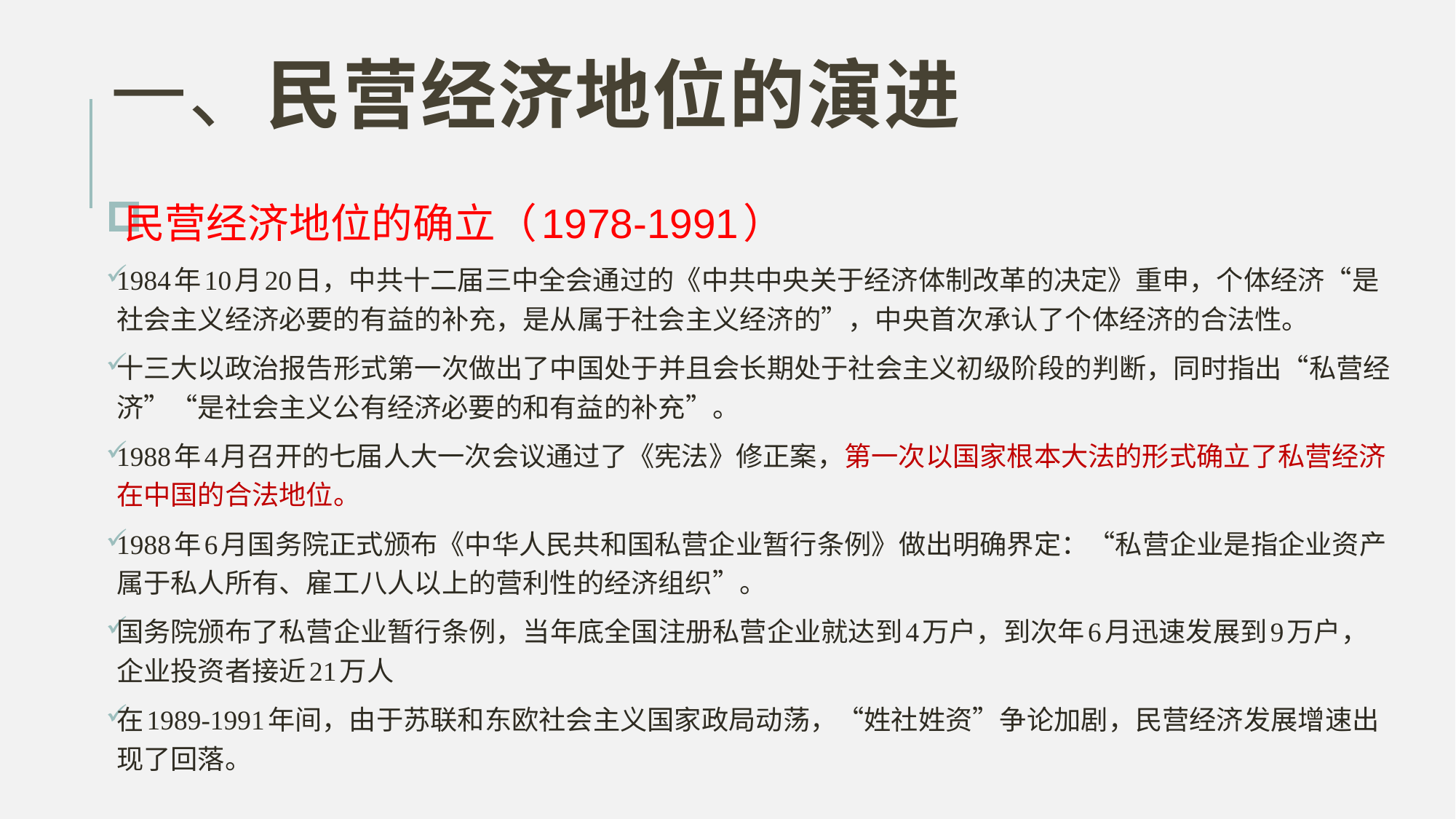

# 一、民营经济地位的演进
民营经济地位的确立（1978-1991）
1984年10月20日，中共十二届三中全会通过的《中共中央关于经济体制改革的决定》重申，个体经济“是社会主义经济必要的有益的补充，是从属于社会主义经济的”，中央首次承认了个体经济的合法性。
十三大以政治报告形式第一次做出了中国处于并且会长期处于社会主义初级阶段的判断，同时指出“私营经济”“是社会主义公有经济必要的和有益的补充”。
1988年4月召开的七届人大一次会议通过了《宪法》修正案，第一次以国家根本大法的形式确立了私营经济在中国的合法地位。
1988年6月国务院正式颁布《中华人民共和国私营企业暂行条例》做出明确界定：“私营企业是指企业资产属于私人所有、雇工八人以上的营利性的经济组织”。
国务院颁布了私营企业暂行条例，当年底全国注册私营企业就达到4万户，到次年6月迅速发展到9万户，企业投资者接近21万人
在1989-1991年间，由于苏联和东欧社会主义国家政局动荡，“姓社姓资”争论加剧，民营经济发展增速出现了回落。